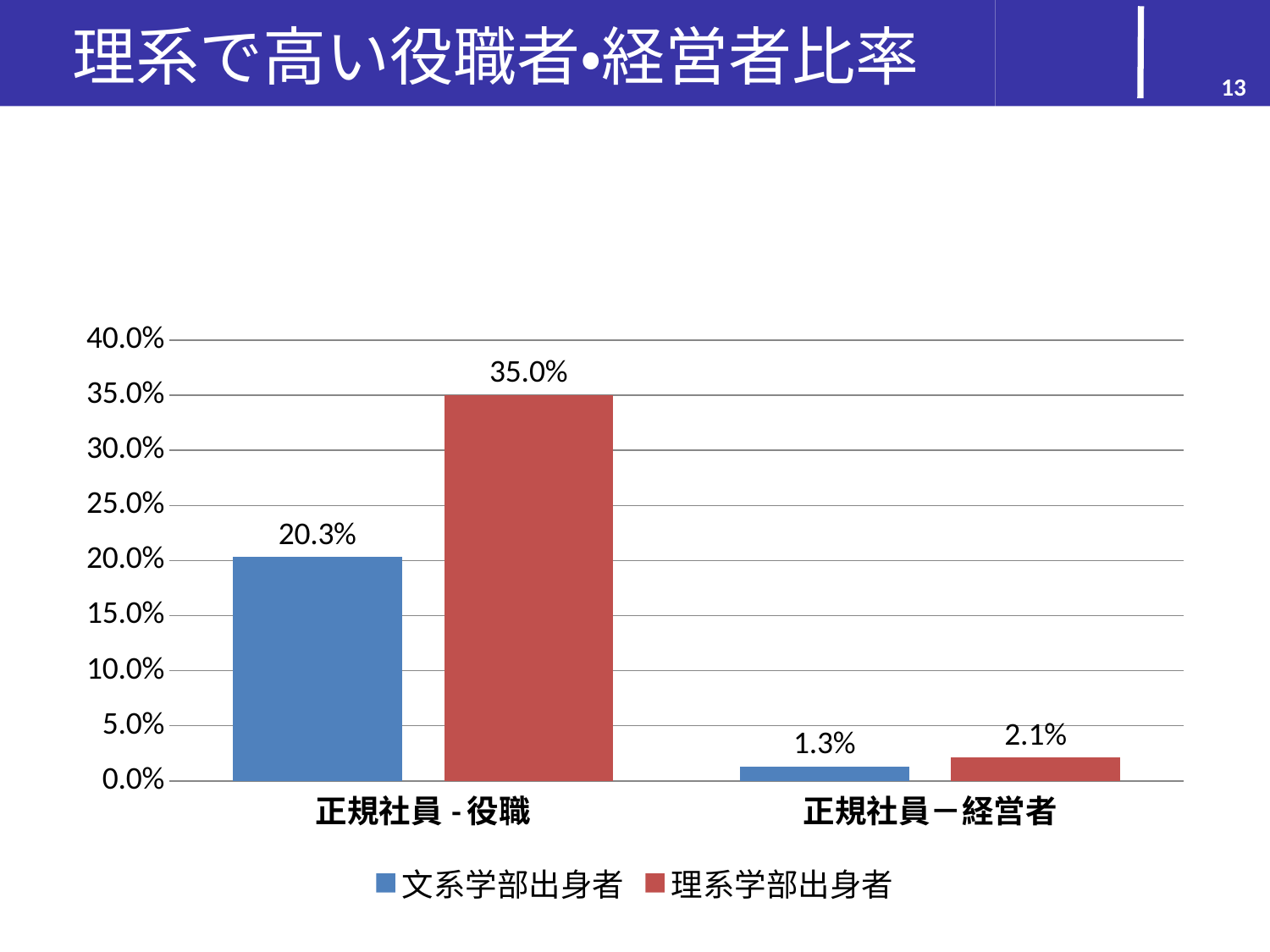

# 理系で高い役職者・経営者比率
13

### Chart

| Category | 文系学部出身者 | 理系学部出身者 |
|---|---|---|
| 正規社員-役職 | 0.203 | 0.3500000000000003 |
| 正規社員－経営者 | 0.012999999999999998 | 0.021000000000000015 |